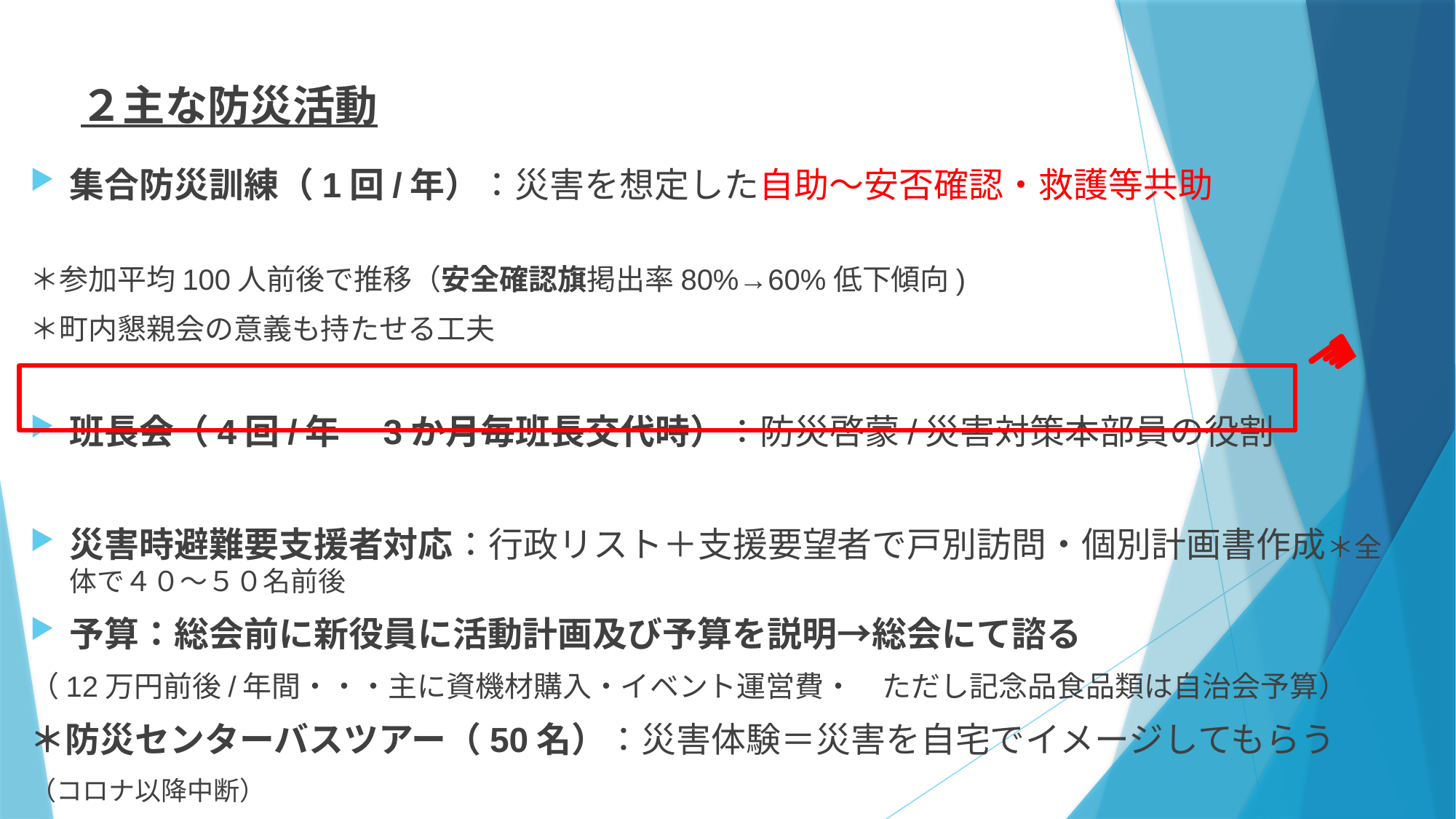

２主な防災活動
集合防災訓練（1回/年）：災害を想定した自助～安否確認・救護等共助
＊参加平均100人前後で推移（安全確認旗掲出率80%→60%低下傾向)
＊町内懇親会の意義も持たせる工夫

班長会（4回/年　3か月毎班長交代時）：防災啓蒙/災害対策本部員の役割

災害時避難要支援者対応：行政リスト＋支援要望者で戸別訪問・個別計画書作成＊全体で４０～５０名前後
予算：総会前に新役員に活動計画及び予算を説明→総会にて諮る
（12万円前後/年間・・・主に資機材購入・イベント運営費・　ただし記念品食品類は自治会予算）
＊防災センターバスツアー（50名）：災害体験＝災害を自宅でイメージしてもらう
（コロナ以降中断）

☚